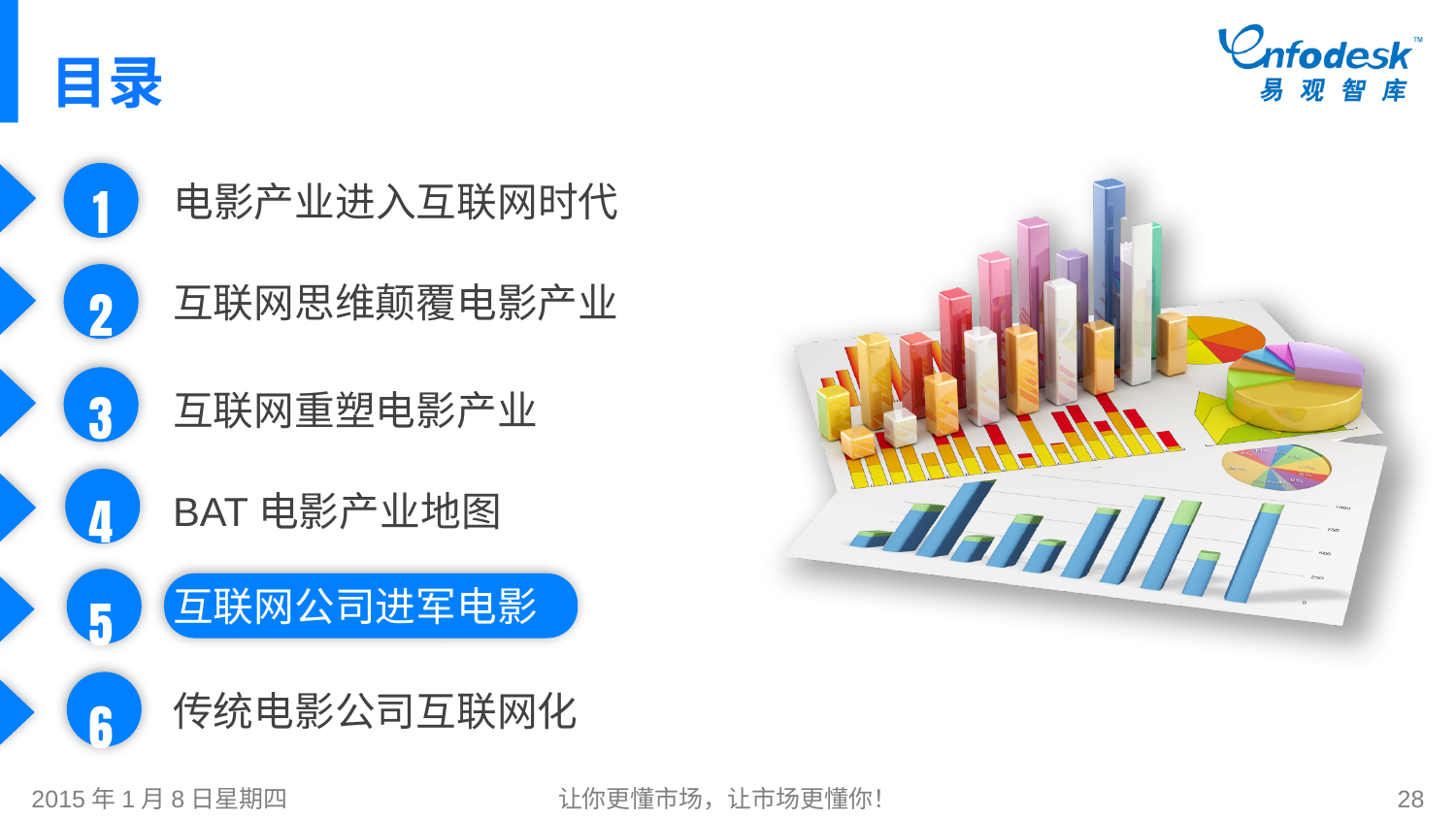

# 目录
1
2
3
4
5
6

电影产业进入互联网时代

互联网思维颠覆电影产业

互联网重塑电影产业

BAT电影产业地图

互联网公司进军电影

传统电影公司互联网化

2015年1月8日星期四
让你更懂市场，让市场更懂你！
28